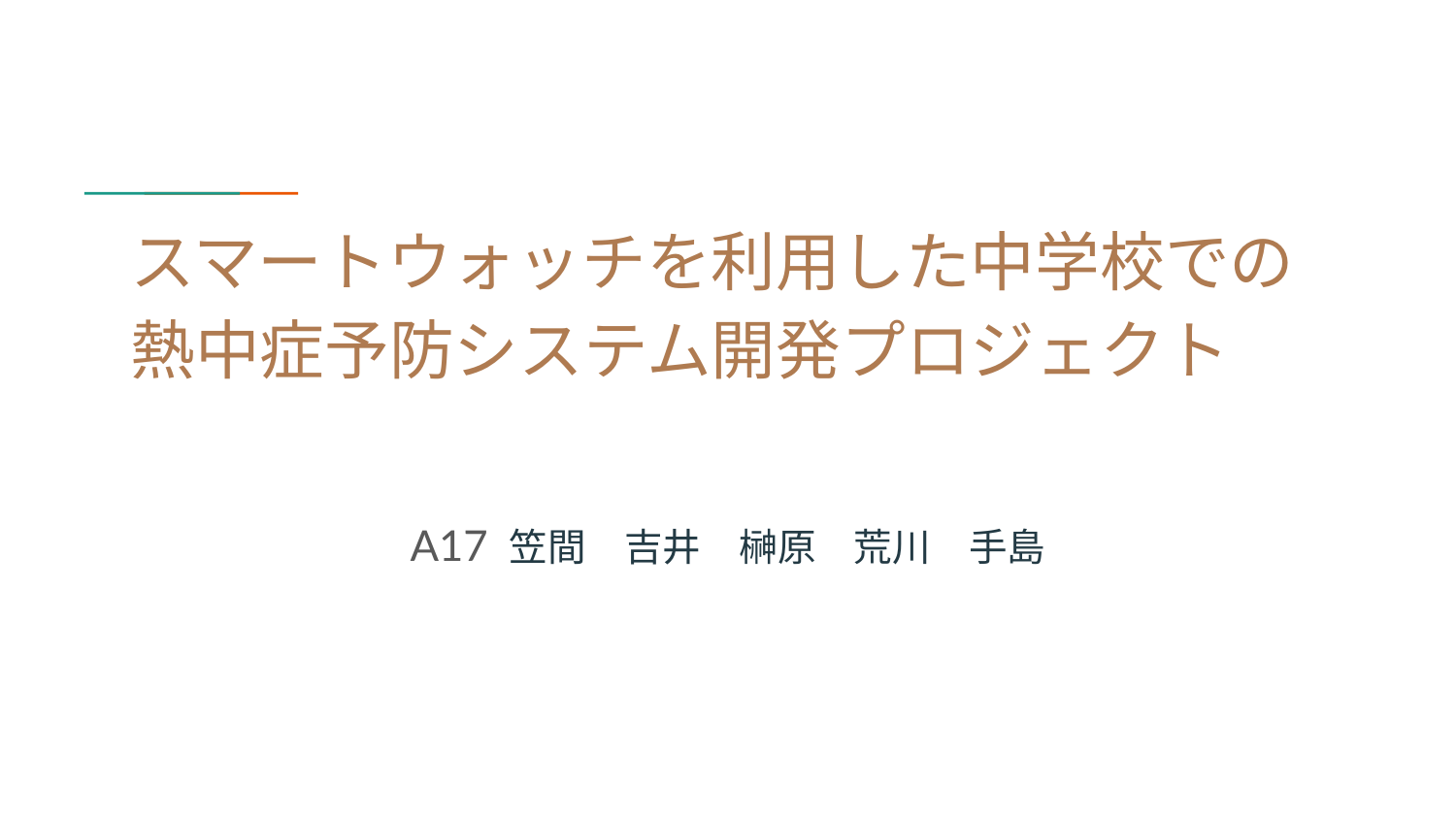

# スマートウォッチを利用した中学校での熱中症予防システム開発プロジェクト
A17 笠間　吉井　榊原　荒川　手島